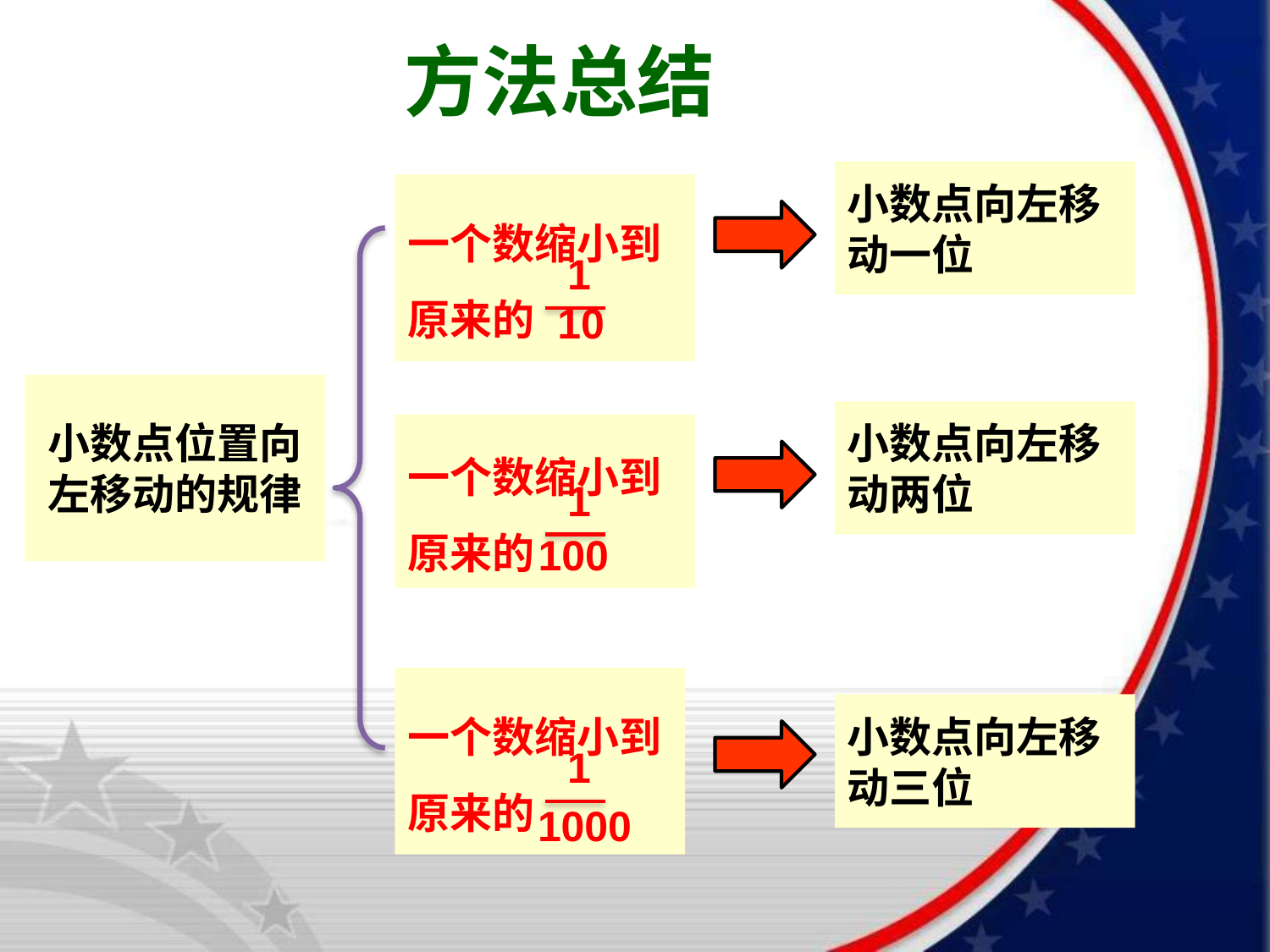

方法总结
小数点向左移动一位
一个数缩小到原来的
1
10

小数点位置向左移动的规律
小数点向左移动两位
一个数缩小到原来的
1
100

一个数缩小到原来的
1
1000
小数点向左移动三位